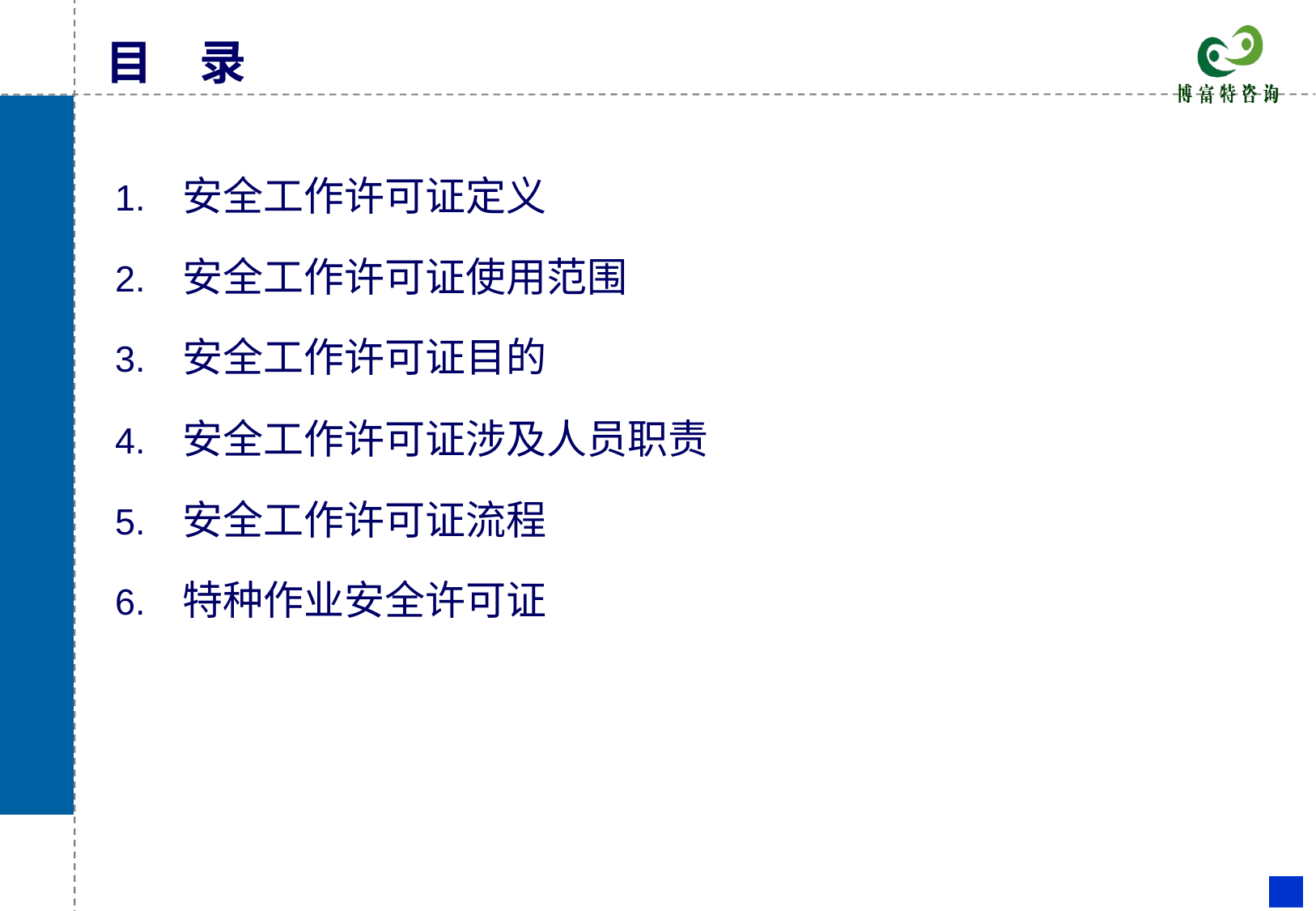

目　录
安全工作许可证定义
安全工作许可证使用范围
安全工作许可证目的
安全工作许可证涉及人员职责
安全工作许可证流程
特种作业安全许可证

4